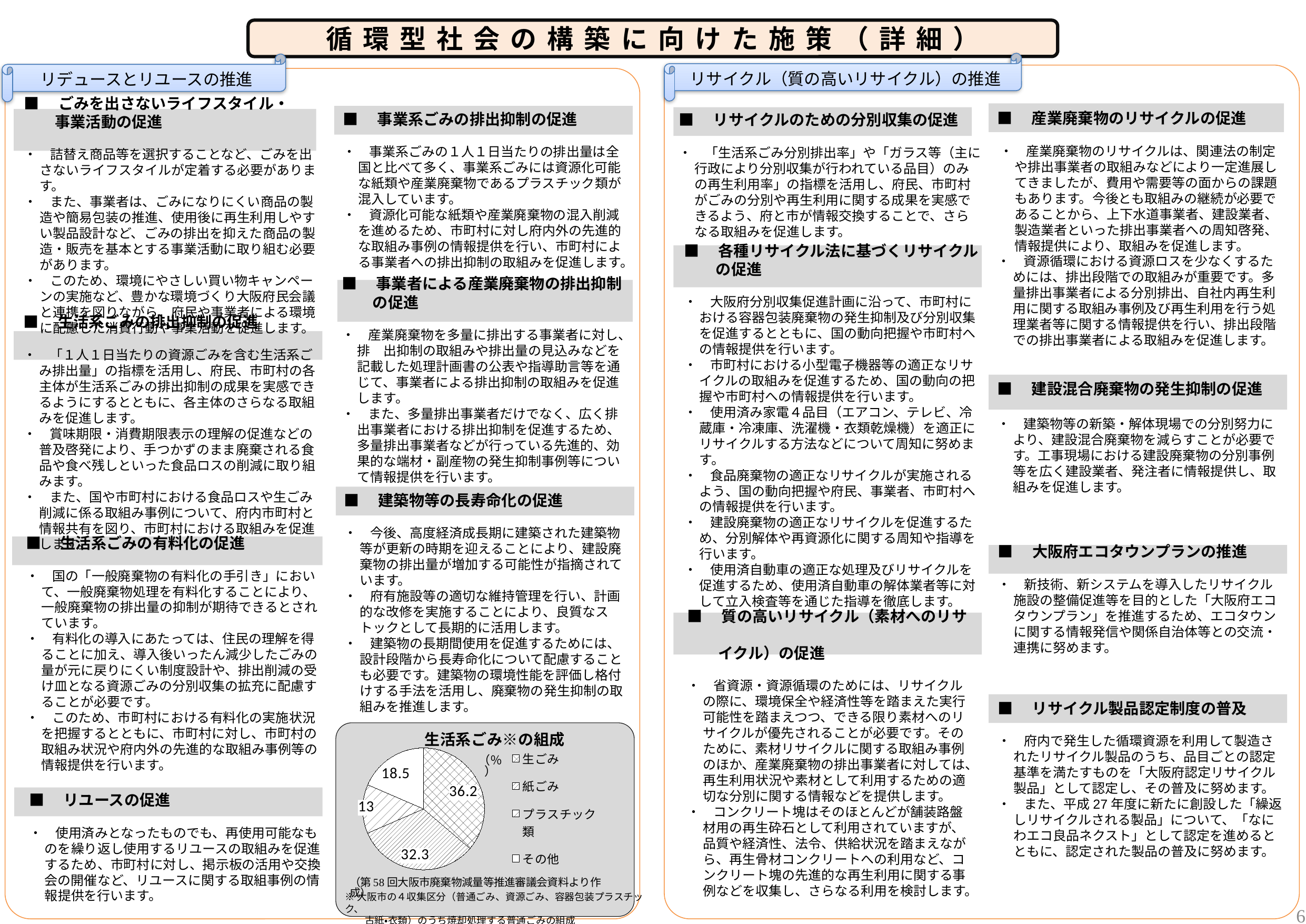

循環型社会の構築に向けた施策（詳細）
リサイクル（質の高いリサイクル）の推進
リデュースとリユースの推進

■　事業系ごみの排出抑制の促進

・　事業系ごみの１人１日当たりの排出量は全国と比べて多く、事業系ごみには資源化可能な紙類や産業廃棄物であるプラスチック類が混入しています。
・　資源化可能な紙類や産業廃棄物の混入削減を進めるため、市町村に対し府内外の先進的な取組み事例の情報提供を行い、市町村による事業者への排出抑制の取組みを促進します。
■　ごみを出さないライフスタイル・
　　事業活動の促進

・　詰替え商品等を選択することなど、ごみを出さないライフスタイルが定着する必要があります。
・　また、事業者は、ごみになりにくい商品の製造や簡易包装の推進、使用後に再生利用しやすい製品設計など、ごみの排出を抑えた商品の製造・販売を基本とする事業活動に取り組む必要があります。
・　このため、環境にやさしい買い物キャンペーンの実施など、豊かな環境づくり大阪府民会議と連携を図りながら、府民や事業者による環境に配慮した消費行動や事業活動を促進します。

■　リサイクルのための分別収集の促進

・　「生活系ごみ分別排出率」や「ガラス等（主に行政により分別収集が行われている品目）のみの再生利用率」の指標を活用し、府民、市町村がごみの分別や再生利用に関する成果を実感できるよう、府と市が情報交換することで、さらなる取組みを促進します。

■　産業廃棄物のリサイクルの促進

・　産業廃棄物のリサイクルは、関連法の制定や排出事業者の取組みなどにより一定進展してきましたが、費用や需要等の面からの課題もあります。今後とも取組みの継続が必要であることから、上下水道事業者、建設業者、製造業者といった排出事業者への周知啓発、情報提供により、取組みを促進します。
・　資源循環における資源ロスを少なくするためには、排出段階での取組みが重要です。多量排出事業者による分別排出、自社内再生利用に関する取組み事例及び再生利用を行う処理業者等に関する情報提供を行い、排出段階での排出事業者による取組みを促進します。

■　各種リサイクル法に基づくリサイクルの促進

・　大阪府分別収集促進計画に沿って、市町村における容器包装廃棄物の発生抑制及び分別収集を促進するとともに、国の動向把握や市町村への情報提供を行います。
・　市町村における小型電子機器等の適正なリサイクルの取組みを促進するため、国の動向の把握や市町村への情報提供を行います。
・　使用済み家電４品目（エアコン、テレビ、冷蔵庫・冷凍庫、洗濯機・衣類乾燥機）を適正にリサイクルする方法などについて周知に努めます。
・　食品廃棄物の適正なリサイクルが実施されるよう、国の動向把握や府民、事業者、市町村への情報提供を行います。
・　建設廃棄物の適正なリサイクルを促進するため、分別解体や再資源化に関する周知や指導を行います。
・　使用済自動車の適正な処理及びリサイクルを促進するため、使用済自動車の解体業者等に対して立入検査等を通じた指導を徹底します。

■　事業者による産業廃棄物の排出抑制
　　の促進

・　産業廃棄物を多量に排出する事業者に対し、排　出抑制の取組みや排出量の見込みなどを記載した処理計画書の公表や指導助言等を通じて、事業者による排出抑制の取組みを促進します。
・　また、多量排出事業者だけでなく、広く排出事業者における排出抑制を促進するため、多量排出事業者などが行っている先進的、効果的な端材・副産物の発生抑制事例等について情報提供を行います。

■　生活系ごみの排出抑制の促進

・　「１人１日当たりの資源ごみを含む生活系ごみ排出量」の指標を活用し、府民、市町村の各主体が生活系ごみの排出抑制の成果を実感できるようにするとともに、各主体のさらなる取組みを促進します。
・　賞味期限・消費期限表示の理解の促進などの普及啓発により、手つかずのまま廃棄される食品や食べ残しといった食品ロスの削減に取り組みます。
・　また、国や市町村における食品ロスや生ごみ削減に係る取組み事例について、府内市町村と情報共有を図り、市町村における取組みを促進します。

■　建設混合廃棄物の発生抑制の促進

・　建築物等の新築・解体現場での分別努力により、建設混合廃棄物を減らすことが必要です。工事現場における建設廃棄物の分別事例等を広く建設業者、発注者に情報提供し、取組みを促進します。

■　建築物等の長寿命化の促進

・　今後、高度経済成長期に建築された建築物等が更新の時期を迎えることにより、建設廃棄物の排出量が増加する可能性が指摘されています。
・　府有施設等の適切な維持管理を行い、計画的な改修を実施することにより、良質なストックとして長期的に活用します。
・　建築物の長期間使用を促進するためには、設計段階から長寿命化について配慮することも必要です。建築物の環境性能を評価し格付けする手法を活用し、廃棄物の発生抑制の取組みを推進します。
■　生活系ごみの有料化の促進

・　国の「一般廃棄物の有料化の手引き」において、一般廃棄物処理を有料化することにより、一般廃棄物の排出量の抑制が期待できるとされています。
・　有料化の導入にあたっては、住民の理解を得ることに加え、導入後いったん減少したごみの量が元に戻りにくい制度設計や、排出削減の受け皿となる資源ごみの分別収集の拡充に配慮することが必要です。
・　このため、市町村における有料化の実施状況を把握するとともに、市町村に対し、市町村の取組み状況や府内外の先進的な取組み事例等の情報提供を行います。

■　大阪府エコタウンプランの推進

・　新技術、新システムを導入したリサイクル施設の整備促進等を目的とした「大阪府エコタウンプラン」を推進するため、エコタウンに関する情報発信や関係自治体等との交流・連携に努めます。

■　質の高いリサイクル（素材へのリサ
　　イクル）の促進

・　省資源・資源循環のためには、リサイクルの際に、環境保全や経済性等を踏まえた実行可能性を踏まえつつ、できる限り素材へのリサイクルが優先されることが必要です。そのために、素材リサイクルに関する取組み事例のほか、産業廃棄物の排出事業者に対しては、再生利用状況や素材として利用するための適切な分別に関する情報などを提供します。
・　コンクリート塊はそのほとんどが舗装路盤材用の再生砕石として利用されていますが、品質や経済性、法令、供給状況を踏まえながら、再生骨材コンクリートへの利用など、コンクリート塊の先進的な再生利用に関する事例などを収集し、さらなる利用を検討します。

■　リサイクル製品認定制度の普及

・　府内で発生した循環資源を利用して製造されたリサイクル製品のうち、品目ごとの認定基準を満たすものを「大阪府認定リサイクル製品」として認定し、その普及に努めます。
・　また、平成27年度に新たに創設した「繰返しリサイクルされる製品」について、「なにわエコ良品ネクスト」として認定を進めるとともに、認定された製品の普及に努めます。

### Chart: 生活系ごみ※の組成

| Category | 生活ごみの組成 |
|---|---|
| 生ごみ | 36.2 |
| 紙ごみ | 32.3 |
| プラスチック類 | 13.0 |
| その他 | 18.5 |
■　リユースの促進

・　使用済みとなったものでも、再使用可能なものを繰り返し使用するリユースの取組みを促進するため、市町村に対し、掲示板の活用や交換会の開催など、リユースに関する取組事例の情報提供を行います。

6
※大阪市の４収集区分（普通ごみ、資源ごみ、容器包装プラスチック、
　　古紙・衣類）のうち焼却処理する普通ごみの組成